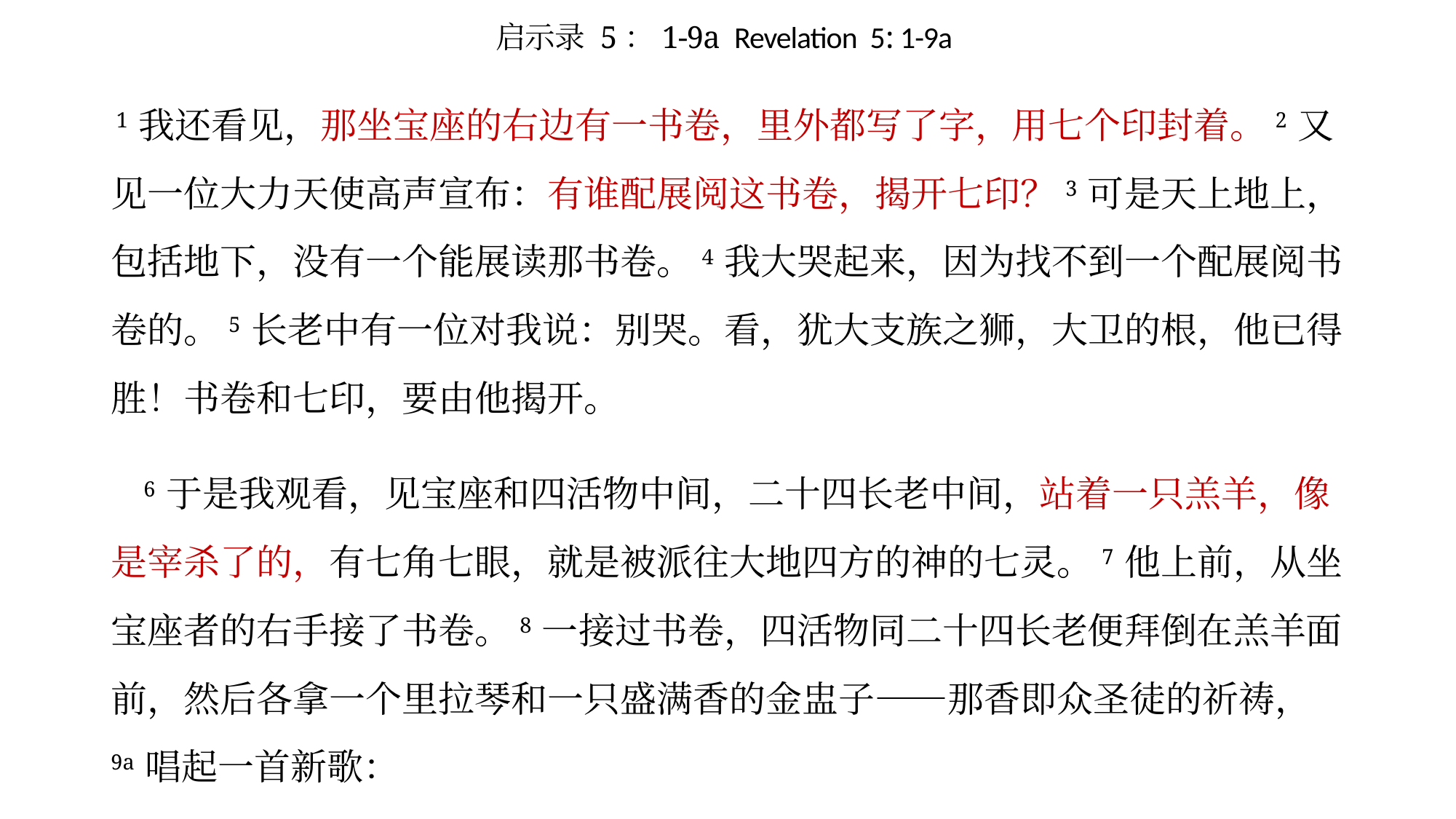

# 启示录 5：1-9a  Revelation  5: 1-9a
 1 我还看见，那坐宝座的右边有一书卷，里外都写了字，用七个印封着。2 又见一位大力天使高声宣布：有谁配展阅这书卷，揭开七印？3 可是天上地上，包括地下，没有一个能展读那书卷。4 我大哭起来，因为找不到一个配展阅书卷的。5 长老中有一位对我说：别哭。看，犹大支族之狮，大卫的根，他已得胜！书卷和七印，要由他揭开。
      6 于是我观看，见宝座和四活物中间，二十四长老中间，站着一只羔羊，像是宰杀了的，有七角七眼，就是被派往大地四方的神的七灵。7 他上前，从坐宝座者的右手接了书卷。8 一接过书卷，四活物同二十四长老便拜倒在羔羊面前，然后各拿一个里拉琴和一只盛满香的金盅子——那香即众圣徒的祈祷， 9a 唱起一首新歌：